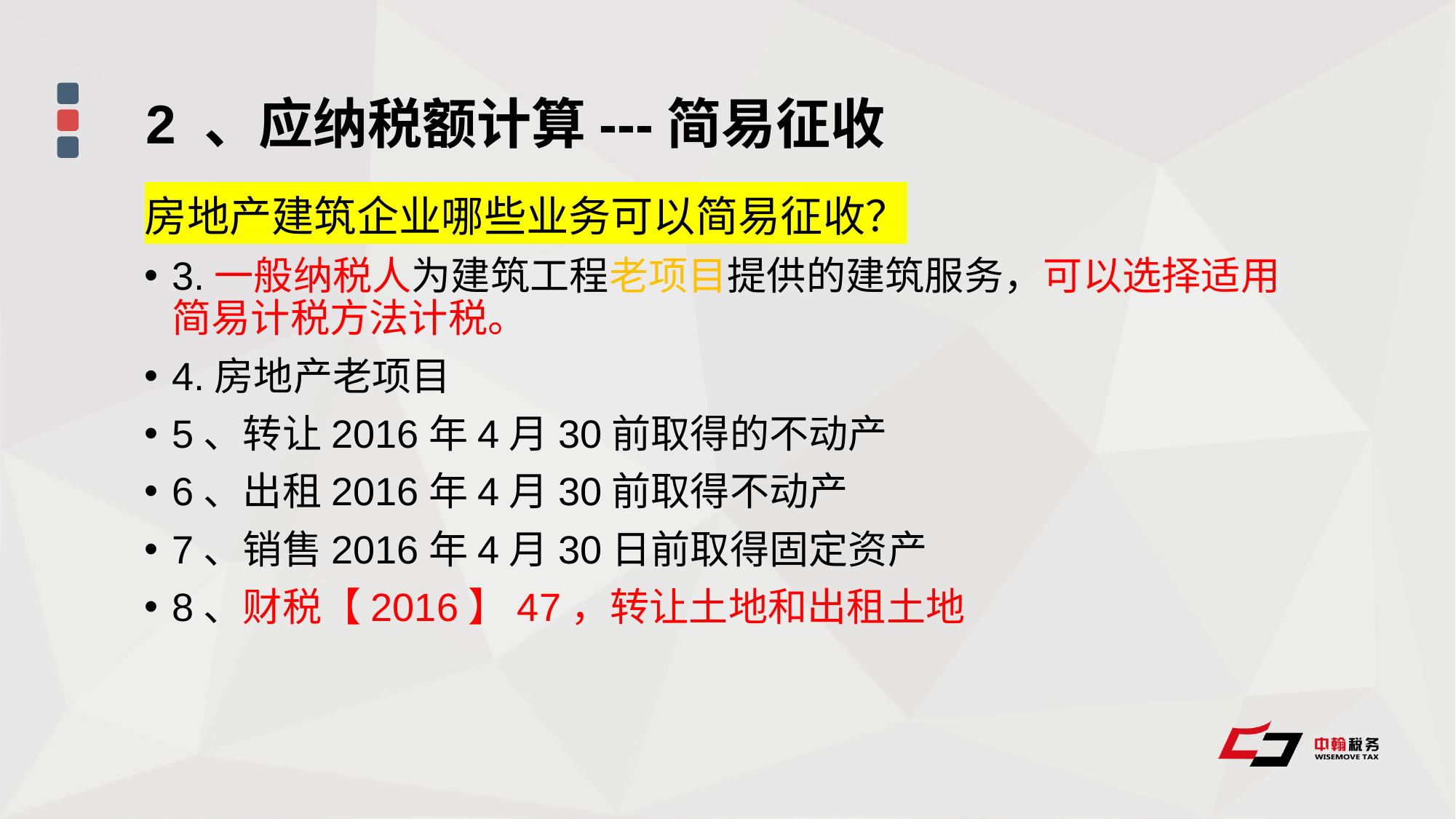

2 、应纳税额计算---简易征收
房地产建筑企业哪些业务可以简易征收？
3.一般纳税人为建筑工程老项目提供的建筑服务，可以选择适用简易计税方法计税。
4.房地产老项目
5、转让2016年4月30前取得的不动产
6、出租2016年4月30前取得不动产
7、销售2016年4月30日前取得固定资产
8、财税【2016】47，转让土地和出租土地